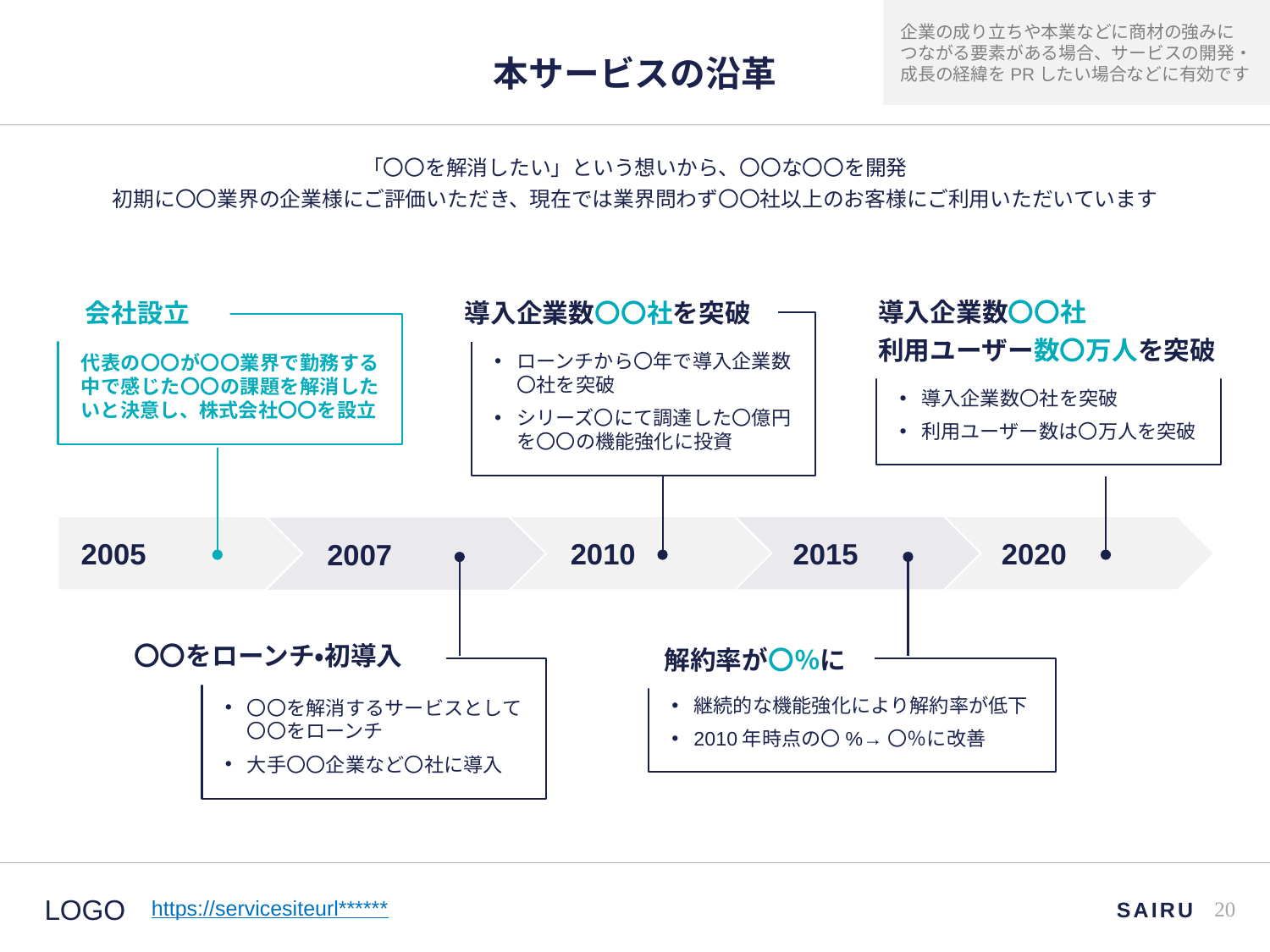

企業の成り立ちや本業などに商材の強みに
つながる要素がある場合、サービスの開発・成長の経緯をPRしたい場合などに有効です
# 本サービスの沿革
「〇〇を解消したい」という想いから、〇〇な〇〇を開発
初期に〇〇業界の企業様にご評価いただき、現在では業界問わず〇〇社以上のお客様にご利用いただいています
導入企業数〇〇社
利用ユーザー数〇万人を突破
会社設立
導入企業数〇〇社を突破
ローンチから〇年で導入企業数〇社を突破
シリーズ〇にて調達した〇億円を〇〇の機能強化に投資
代表の〇〇が〇〇業界で勤務する中で感じた〇〇の課題を解消したいと決意し、株式会社〇〇を設立
導入企業数〇社を突破
利用ユーザー数は〇万人を突破

2005
2010
2015
2020
2007

〇〇をローンチ・初導入
解約率が〇％に
継続的な機能強化により解約率が低下
2010年時点の〇%→〇％に改善
〇〇を解消するサービスとして〇〇をローンチ
大手〇〇企業など〇社に導入
SAIRU
20